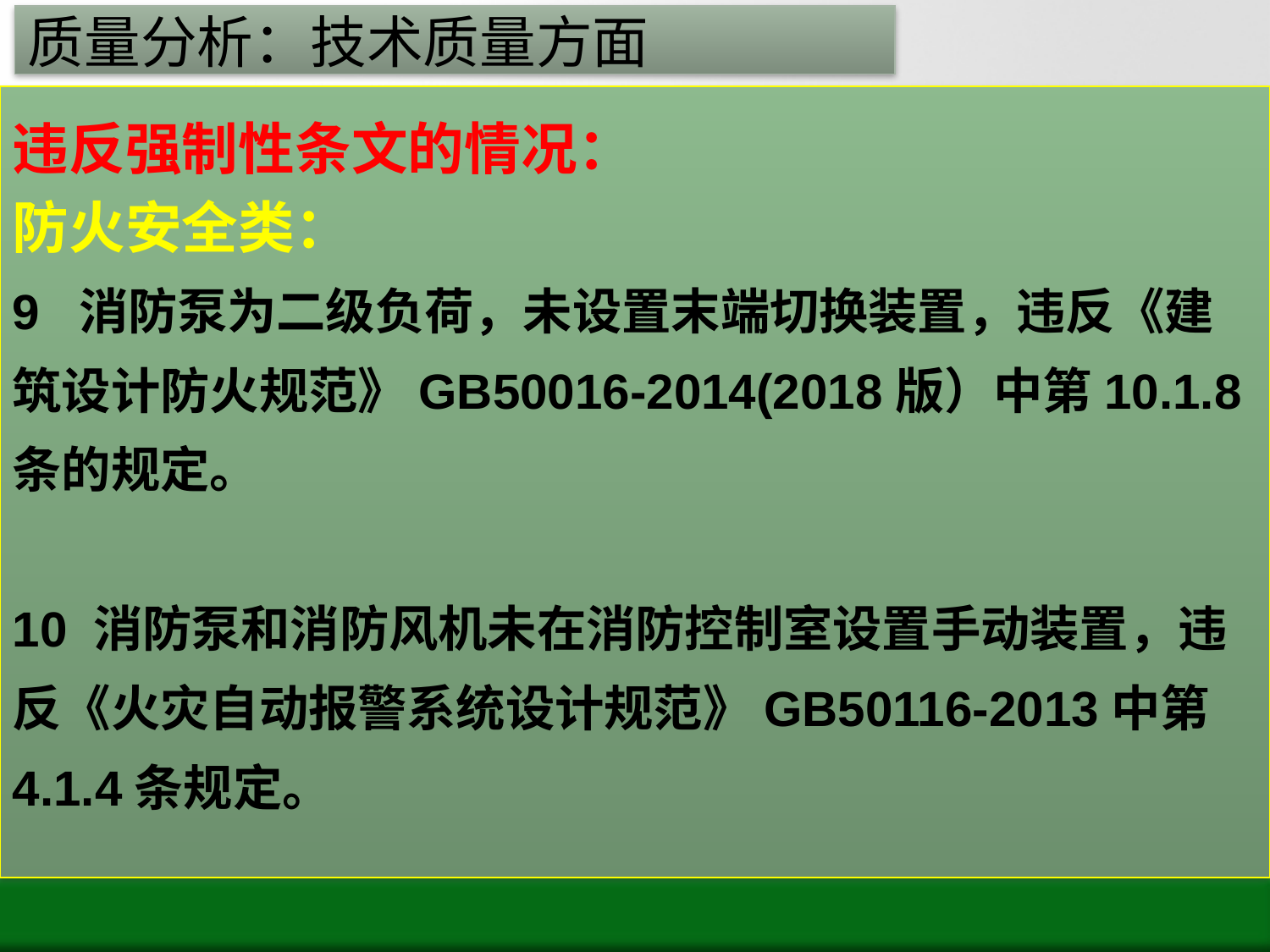

# 质量分析：技术质量方面
违反强制性条文的情况：
防火安全类：
9  消防泵为二级负荷，未设置末端切换装置，违反《建筑设计防火规范》GB50016-2014(2018版）中第10.1.8条的规定。

10 消防泵和消防风机未在消防控制室设置手动装置，违反《火灾自动报警系统设计规范》GB50116-2013中第4.1.4条规定。